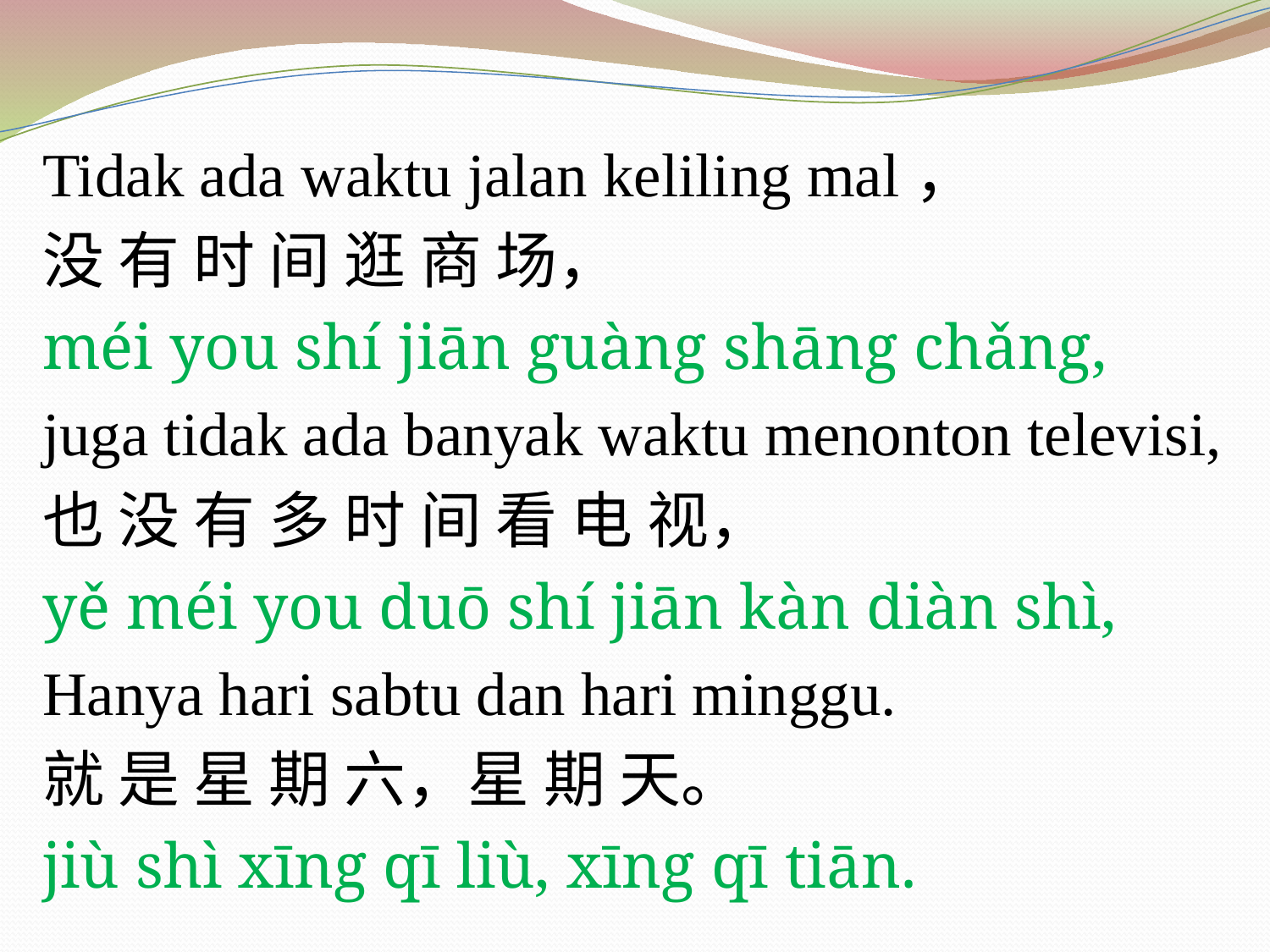

Tidak ada waktu jalan keliling mal，
没 有 时 间 逛 商 场，
méi you shí jiān guàng shāng chǎng,
juga tidak ada banyak waktu menonton televisi,
也 没 有 多 时 间 看 电 视，
yě méi you duō shí jiān kàn diàn shì,
Hanya hari sabtu dan hari minggu.
就 是 星 期 六，星 期 天。
jiù shì xīng qī liù, xīng qī tiān.